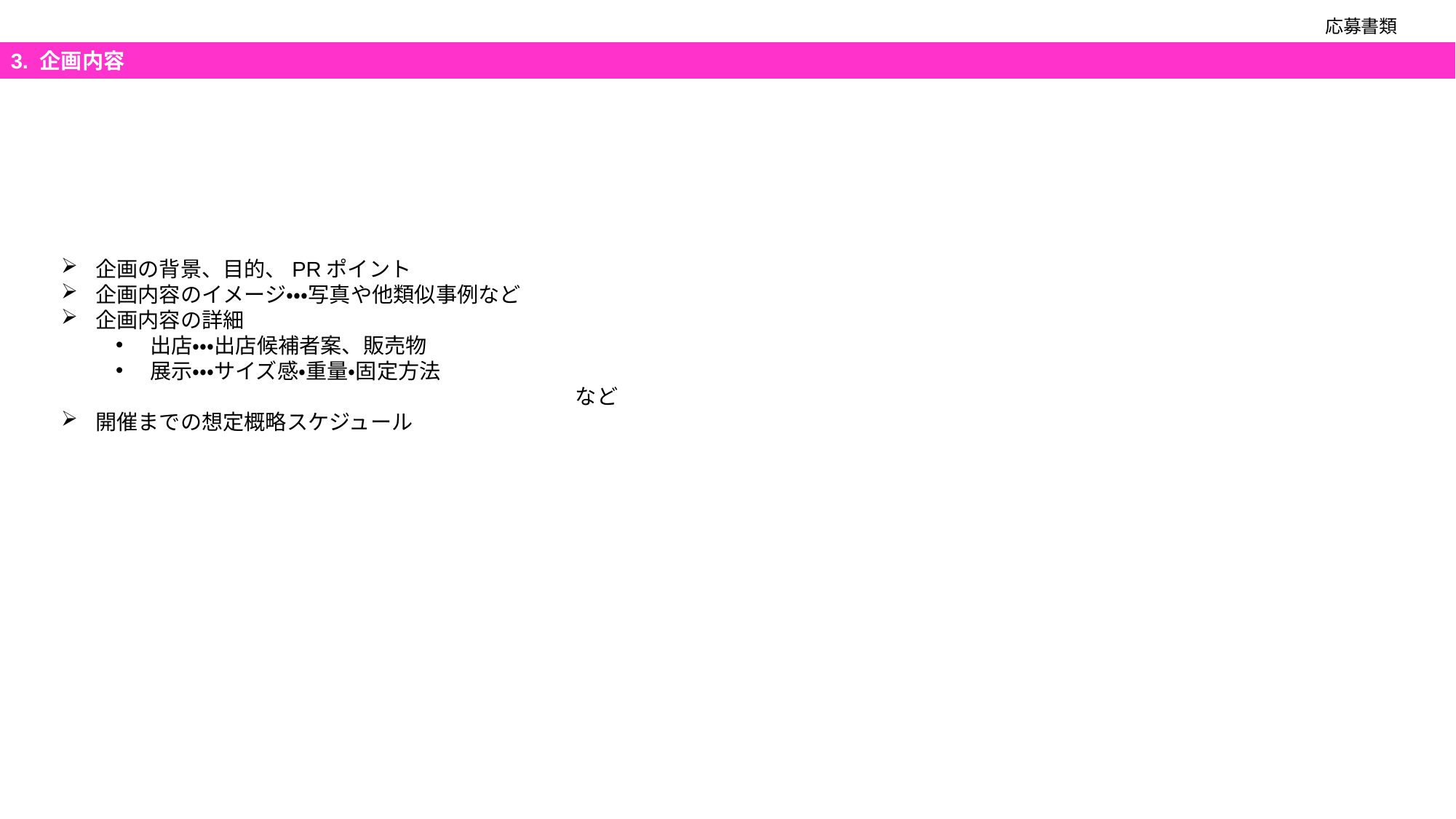

応募書類
3. 企画内容
企画の背景、目的、PRポイント
企画内容のイメージ・・・写真や他類似事例など
企画内容の詳細
出店・・・出店候補者案、販売物
展示・・・サイズ感・重量・固定方法
　　　　　　　　　　　　　　　　　　　　など
開催までの想定概略スケジュール